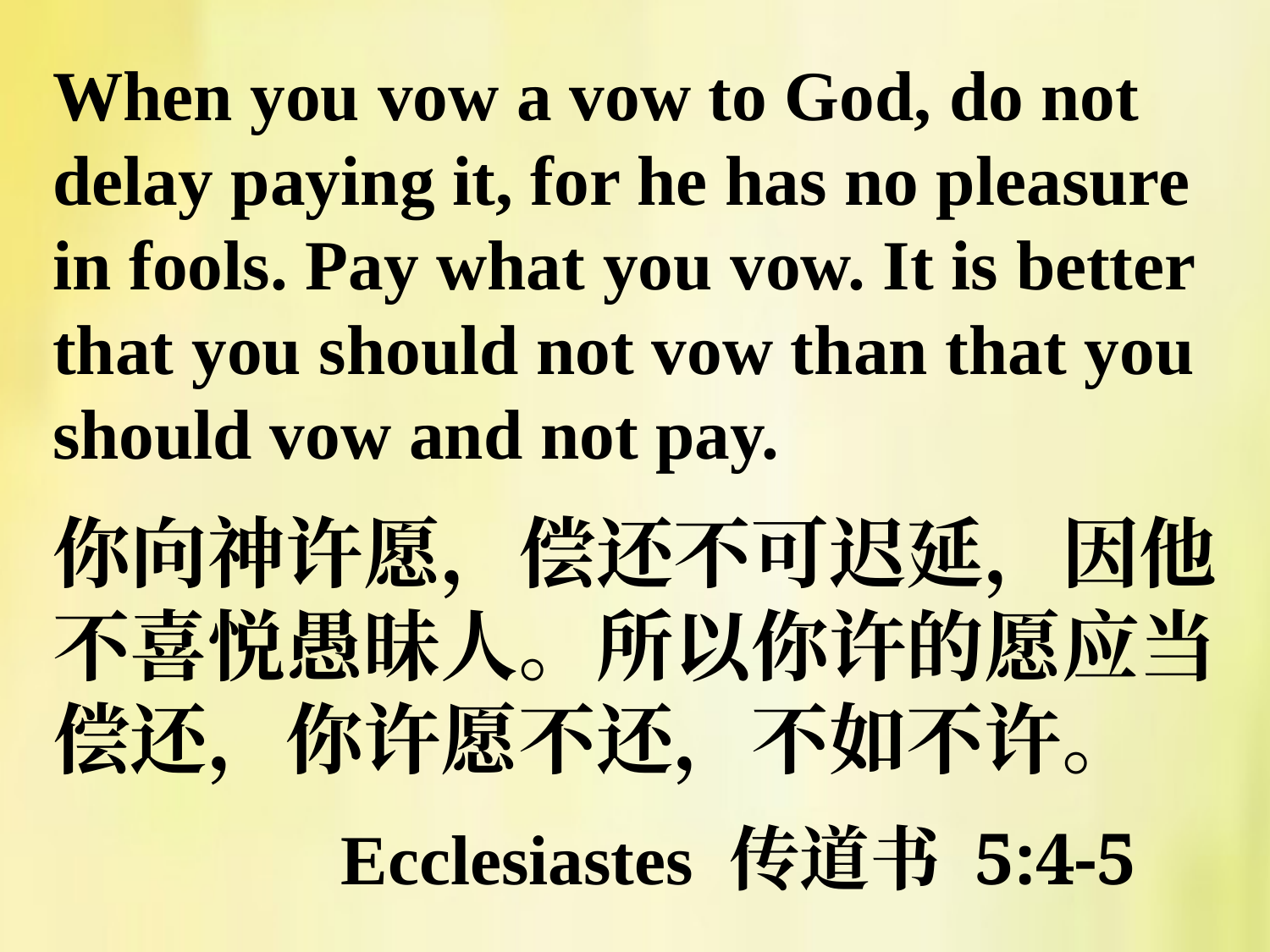

When you vow a vow to God, do not delay paying it, for he has no pleasure in fools. Pay what you vow. It is better that you should not vow than that you should vow and not pay.
你向神许愿，偿还不可迟延，因他不喜悦愚昧人。所以你许的愿应当偿还，你许愿不还，不如不许。
Ecclesiastes 传道书 5:4-5